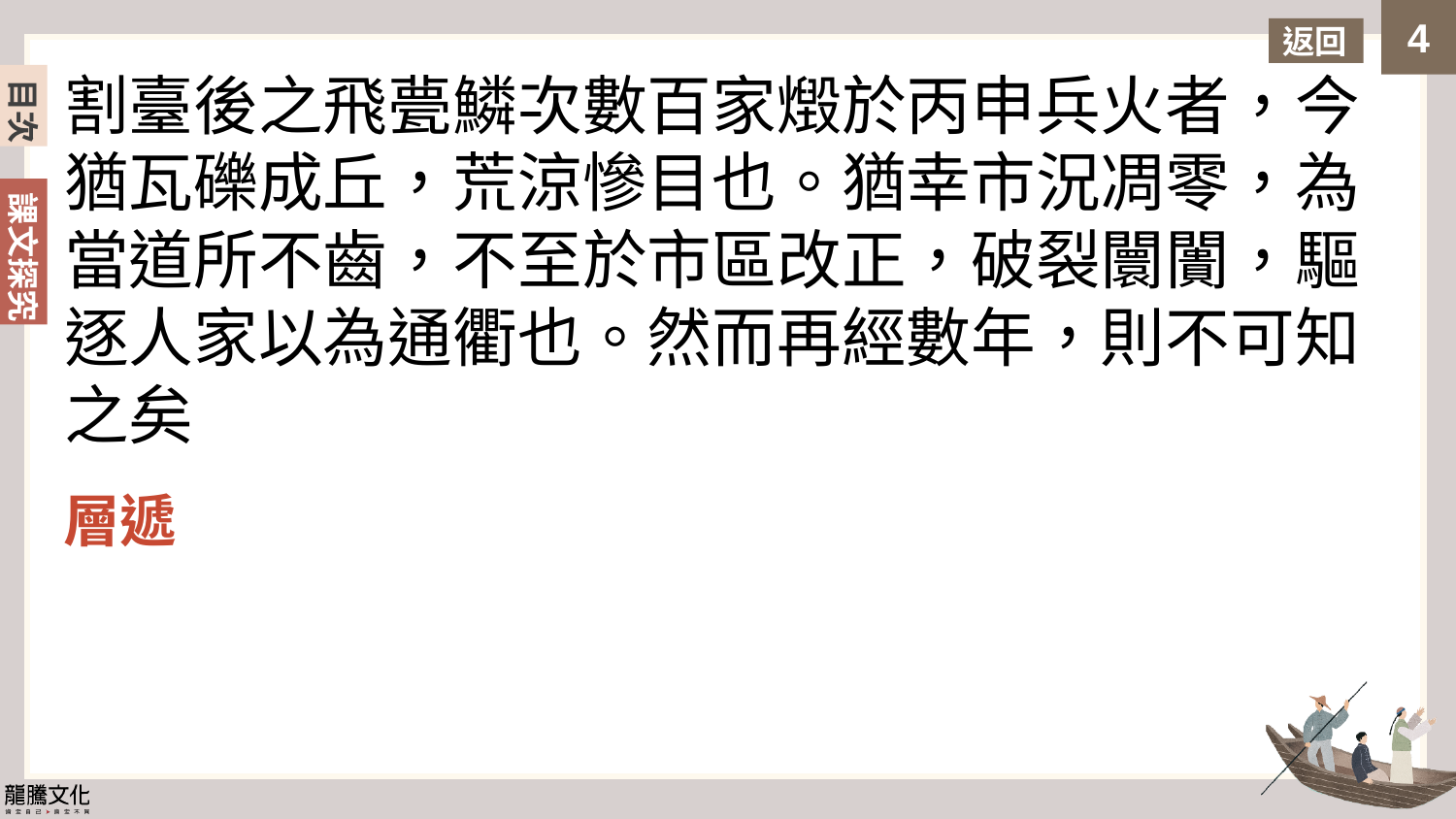

返回
割臺後之飛甍鱗次數百家燬於丙申兵火者，今猶瓦礫成丘，荒涼慘目也。猶幸市況凋零，為當道所不齒，不至於市區改正，破裂闤闠，驅逐人家以為通衢也。然而再經數年，則不可知之矣
層遞